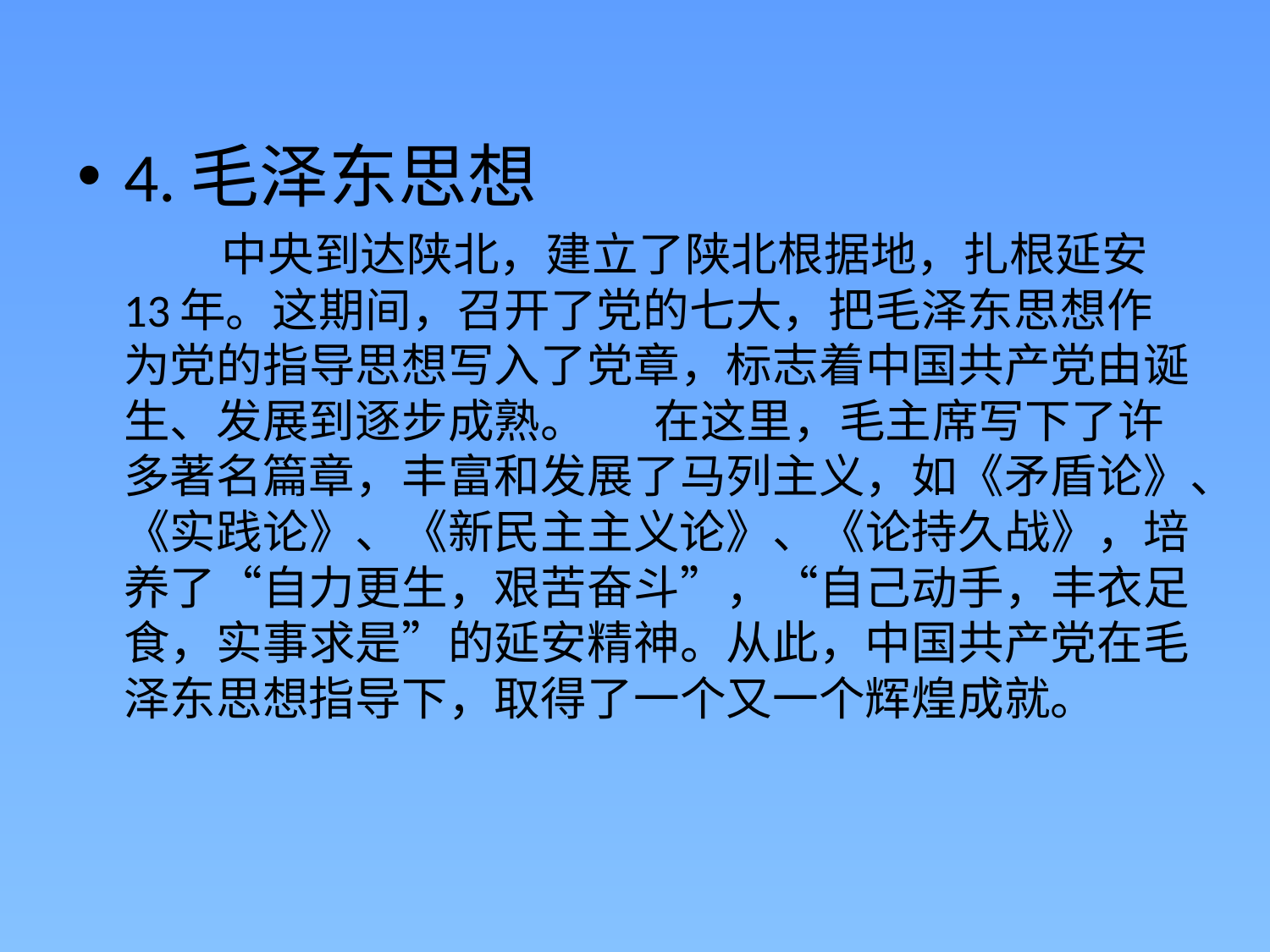

4.毛泽东思想
             中央到达陕北，建立了陕北根据地，扎根延安13年。这期间，召开了党的七大，把毛泽东思想作为党的指导思想写入了党章，标志着中国共产党由诞生、发展到逐步成熟。  　在这里，毛主席写下了许多著名篇章，丰富和发展了马列主义，如《矛盾论》、《实践论》、《新民主主义论》、《论持久战》，培养了“自力更生，艰苦奋斗”，“自己动手，丰衣足食，实事求是”的延安精神。从此，中国共产党在毛泽东思想指导下，取得了一个又一个辉煌成就。